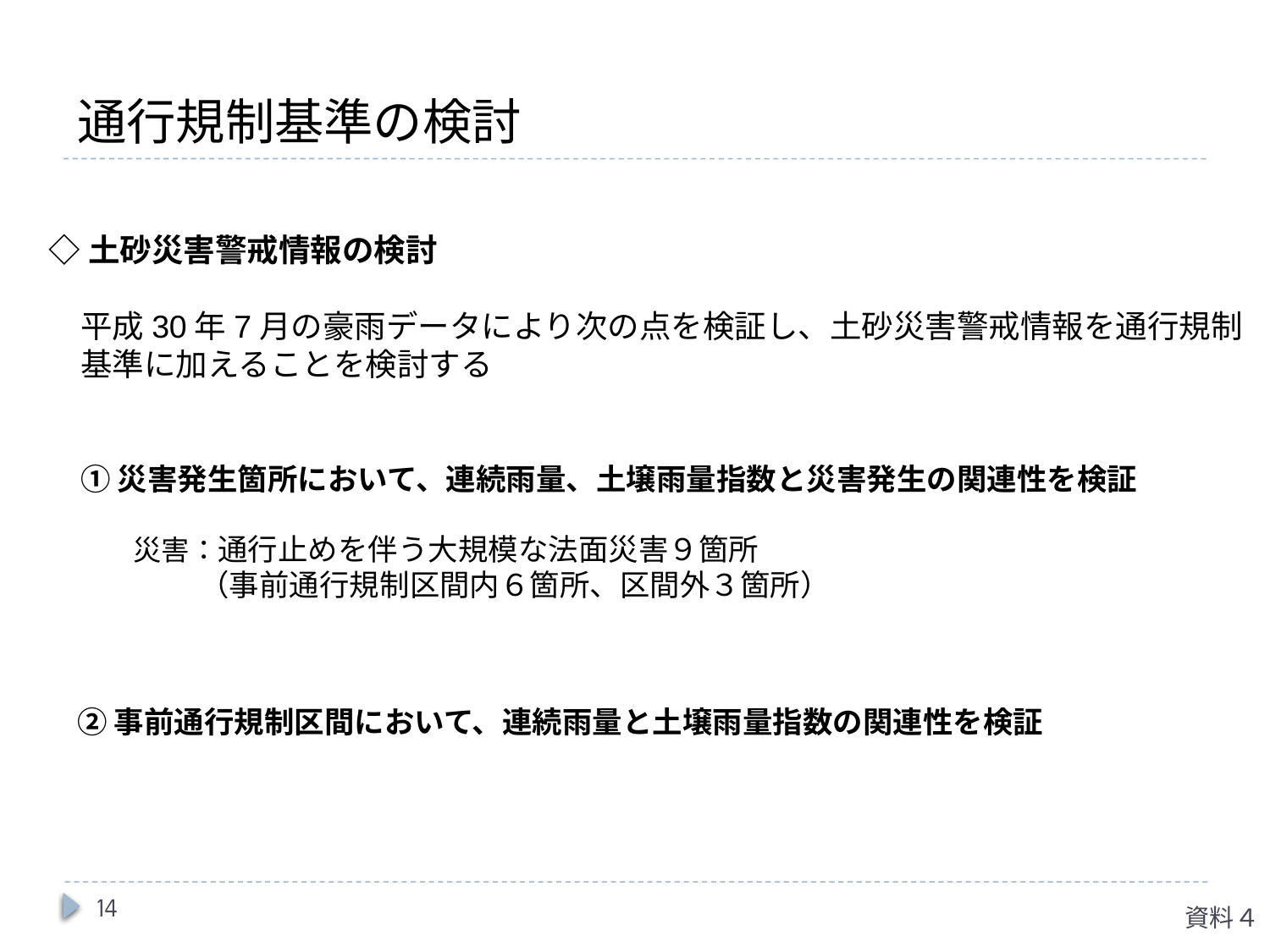

通行規制基準の検討
# ◇土砂災害警戒情報の検討 　 　平成30年7月の豪雨データにより次の点を検証し、土砂災害警戒情報を通行規制 　基準に加えることを検討する 　① 災害発生箇所において、連続雨量、土壌雨量指数と災害発生の関連性を検証 　　 　　　災害：通行止めを伴う大規模な法面災害９箇所 　　　　　（事前通行規制区間内６箇所、区間外３箇所） 　　　 　② 事前通行規制区間において、連続雨量と土壌雨量指数の関連性を検証
14
資料４